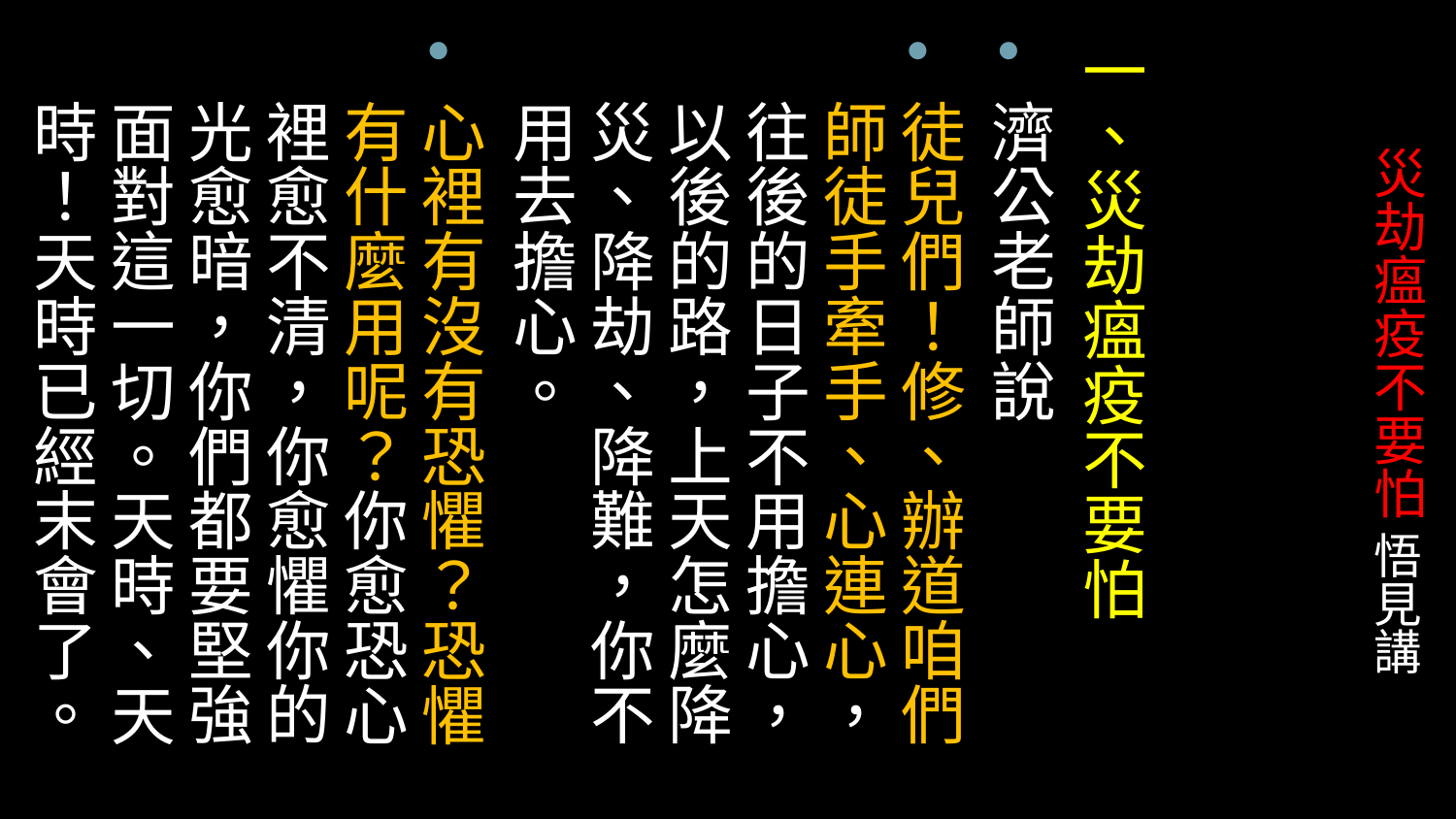

一、災劫瘟疫不要怕
濟公老師說
徒兒們！修、辦道咱們師徒手牽手、心連心，往後的日子不用擔心，以後的路，上天怎麼降災、降劫、降難，你不用去擔心。
心裡有沒有恐懼？恐懼有什麼用呢？你愈恐心裡愈不清，你愈懼你的光愈暗，你們都要堅強面對這一切。天時、天時！天時已經末會了。
# 災劫瘟疫不要怕 悟見講